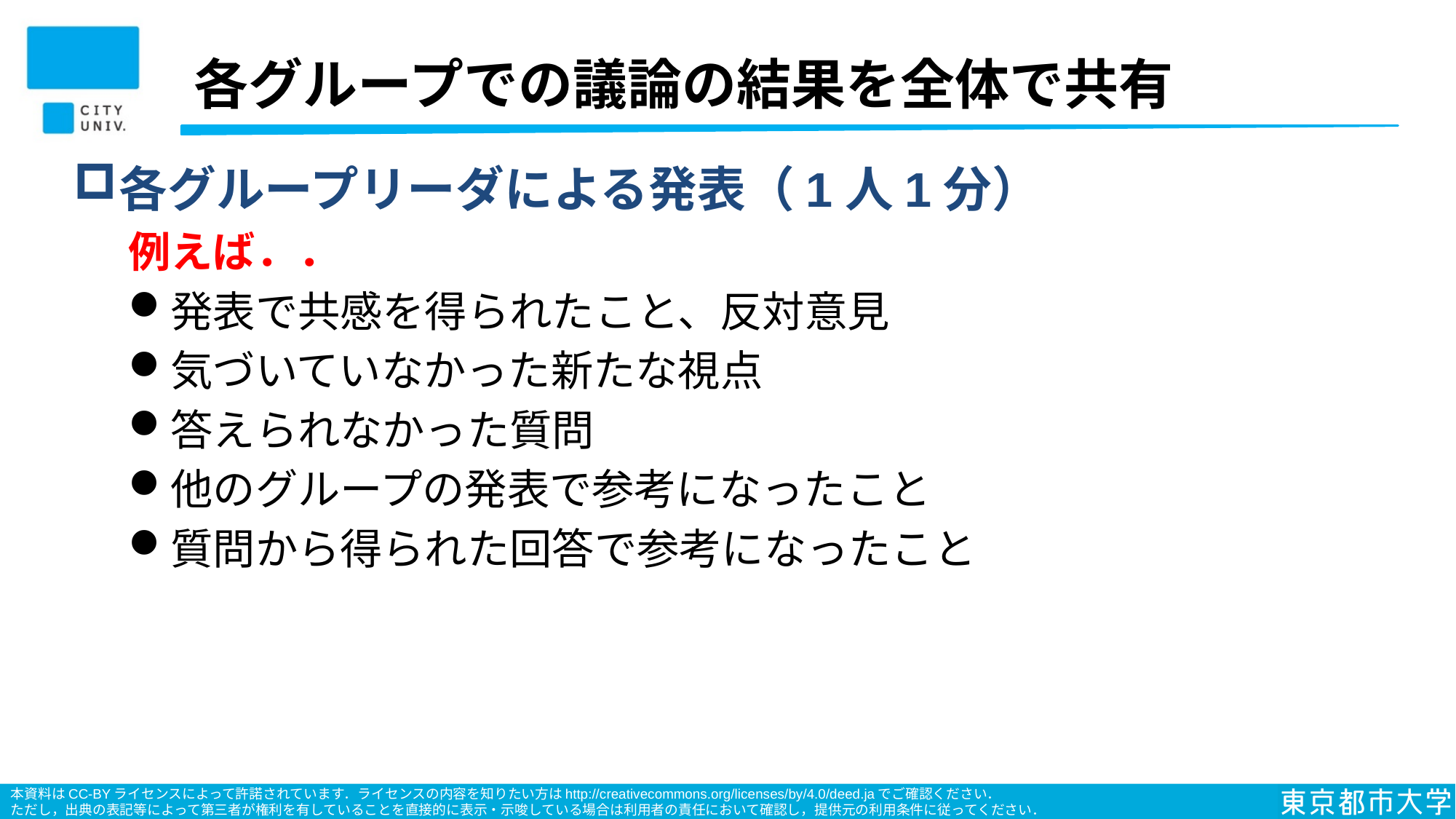

# 各グループでの議論の結果を全体で共有
各グループリーダによる発表（1人1分）
例えば．．
発表で共感を得られたこと、反対意見
気づいていなかった新たな視点
答えられなかった質問
他のグループの発表で参考になったこと
質問から得られた回答で参考になったこと